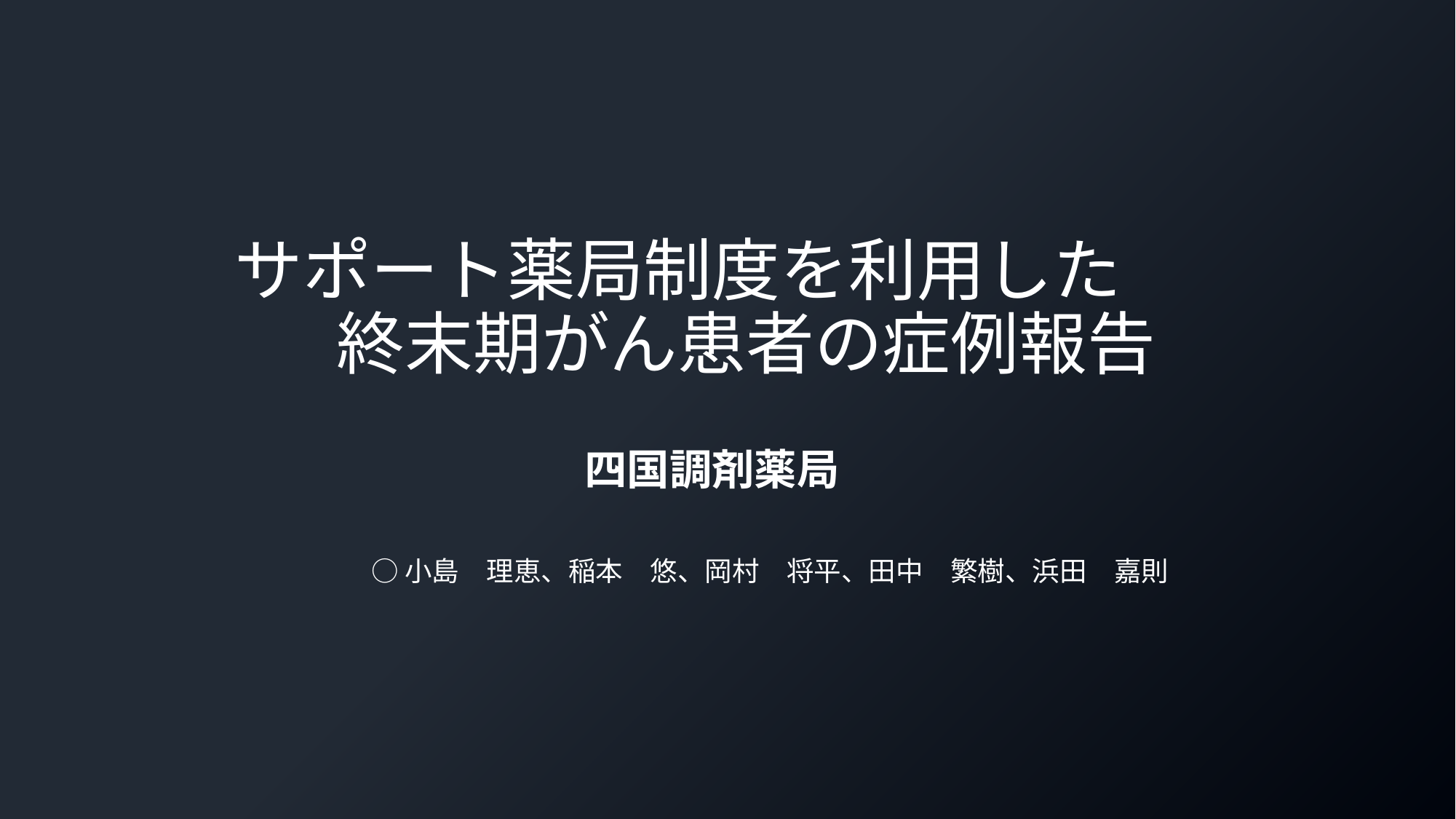

# サポート薬局制度を利用した　　終末期がん患者の症例報告
四国調剤薬局
○小島　理恵、稲本　悠、岡村　将平、田中　繁樹、浜田　嘉則